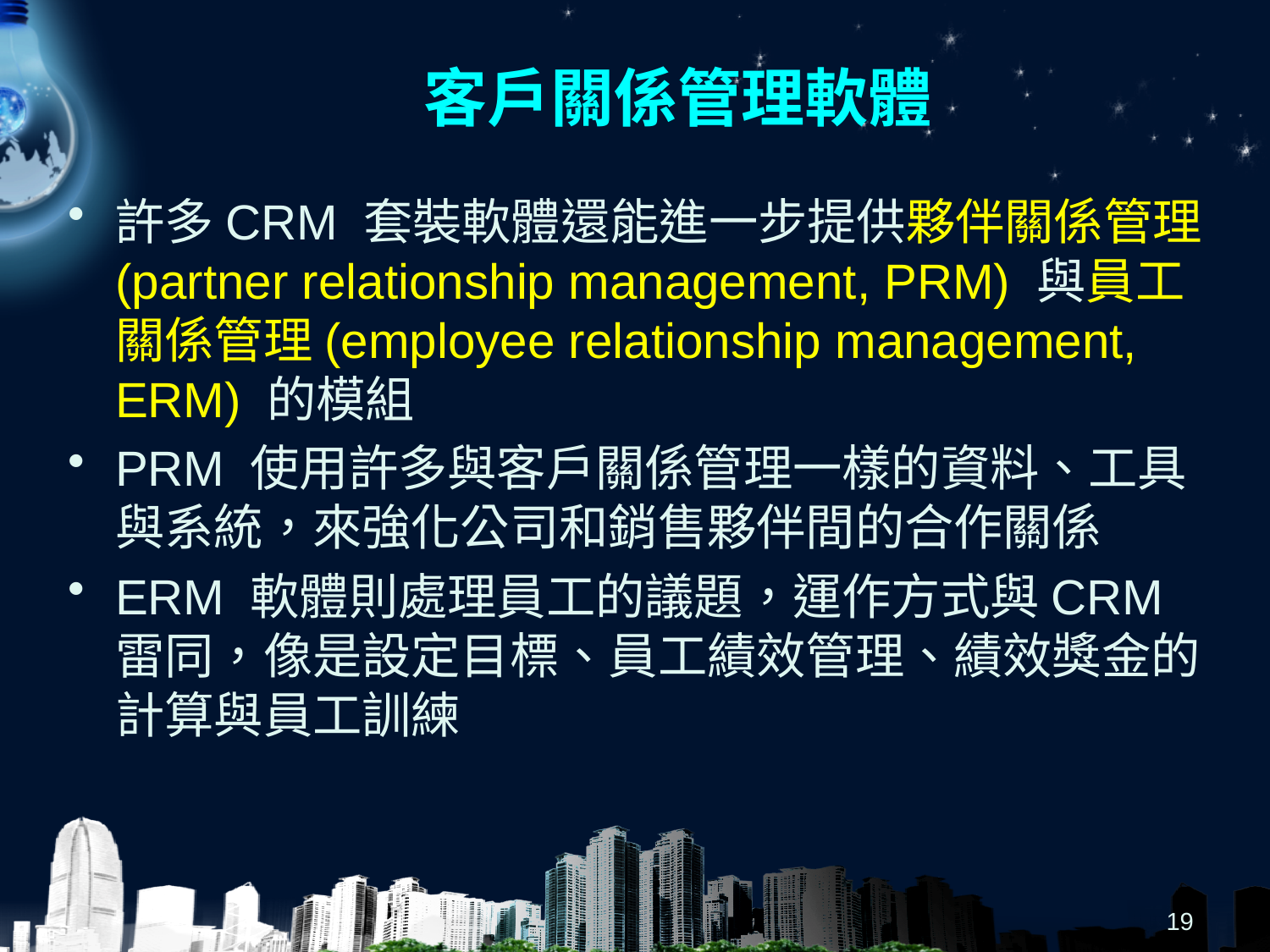

# 客戶關係管理軟體
許多CRM 套裝軟體還能進一步提供夥伴關係管理(partner relationship management, PRM) 與員工關係管理(employee relationship management, ERM) 的模組
PRM 使用許多與客戶關係管理一樣的資料、工具與系統，來強化公司和銷售夥伴間的合作關係
ERM 軟體則處理員工的議題，運作方式與CRM 雷同，像是設定目標、員工績效管理、績效獎金的計算與員工訓練
19